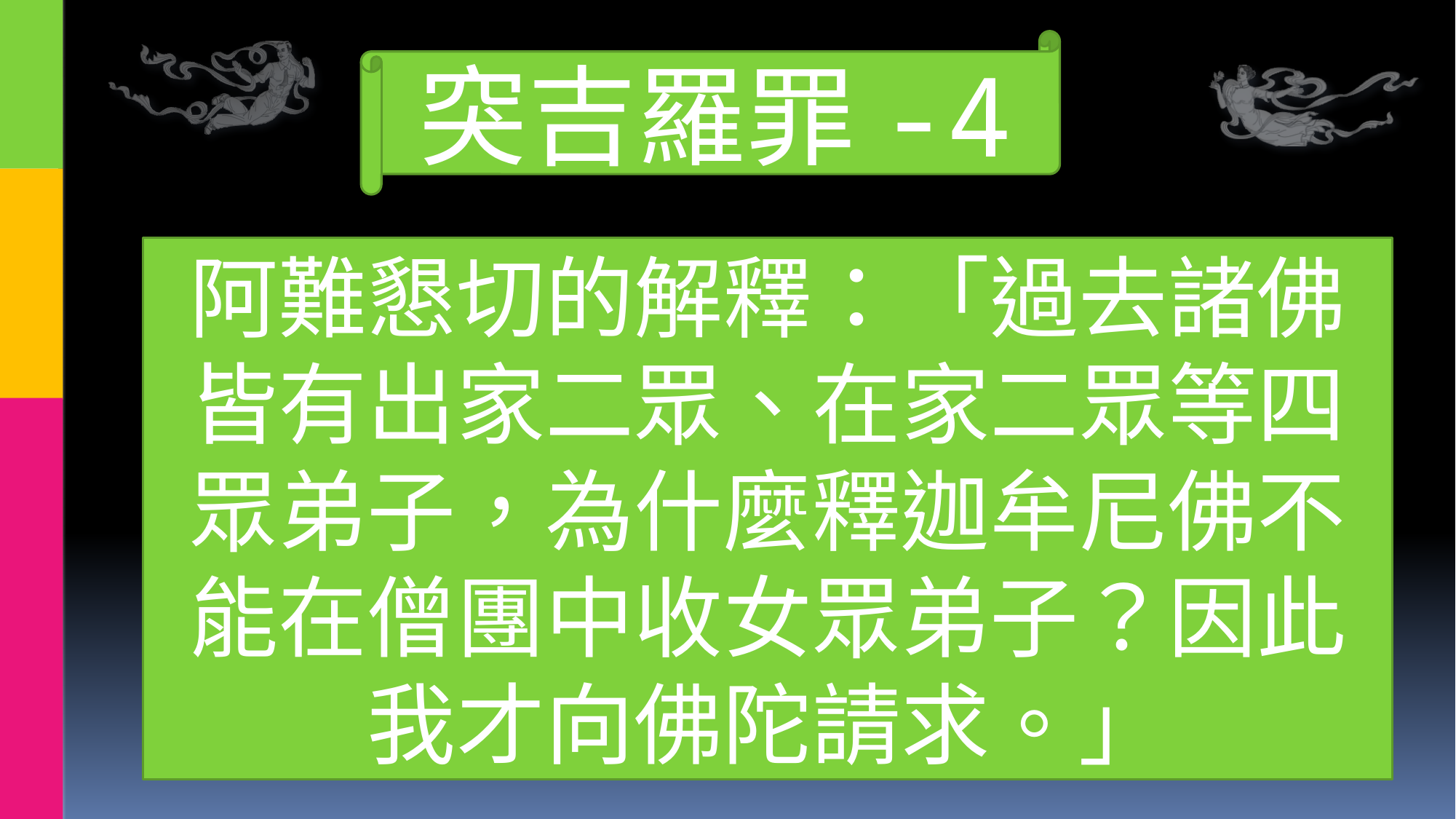

突吉羅罪-4
阿難懇切的解釋：「過去諸佛皆有出家二眾、在家二眾等四眾弟子，為什麼釋迦牟尼佛不能在僧團中收女眾弟子？因此我才向佛陀請求。」